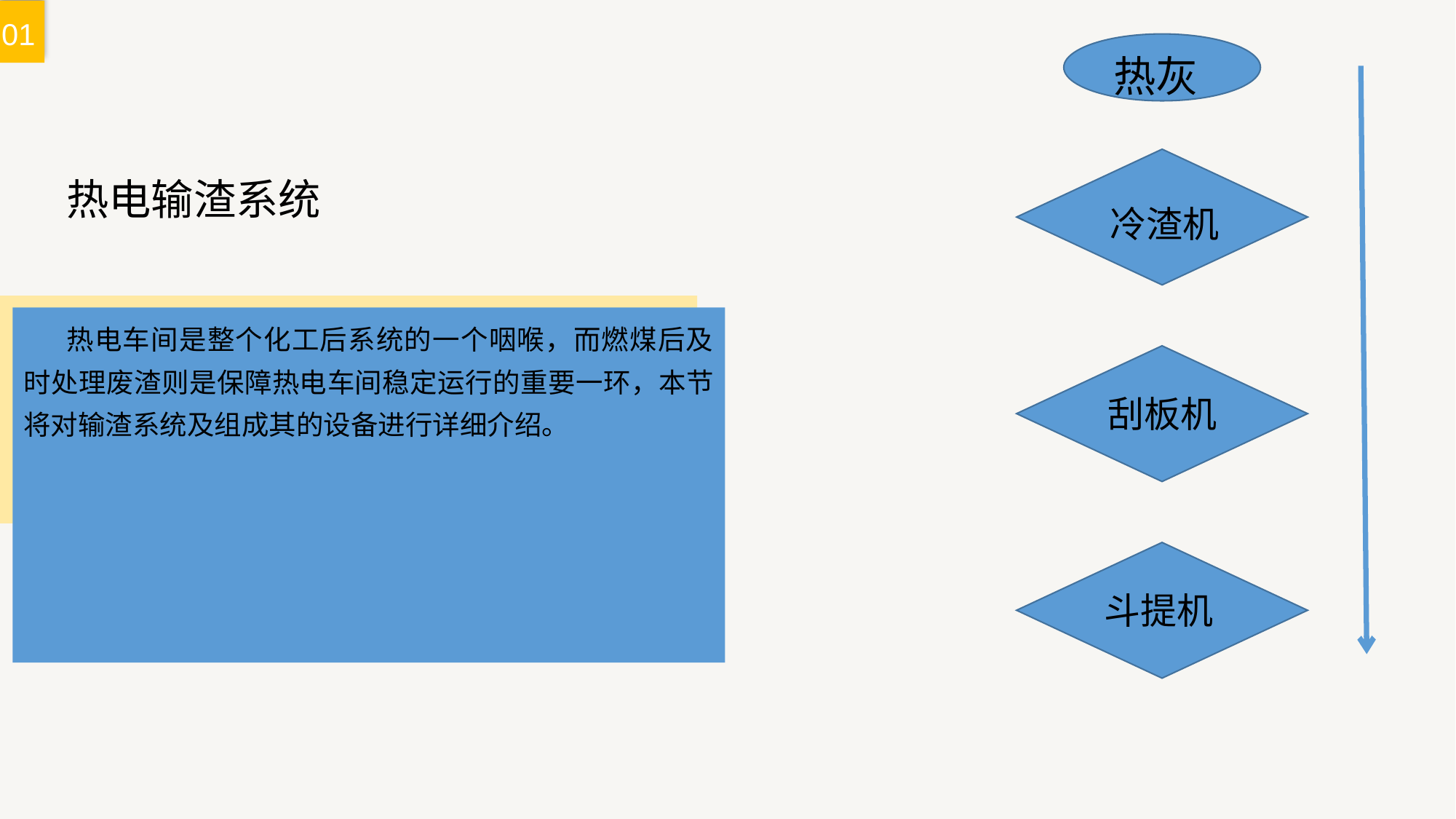

01

热灰
热电输渣系统

冷渣机

     热电车间是整个化工后系统的一个咽喉，而燃煤后及时处理废渣则是保障热电车间稳定运行的重要一环，本节将对输渣系统及组成其的设备进行详细介绍。

刮板机

斗提机